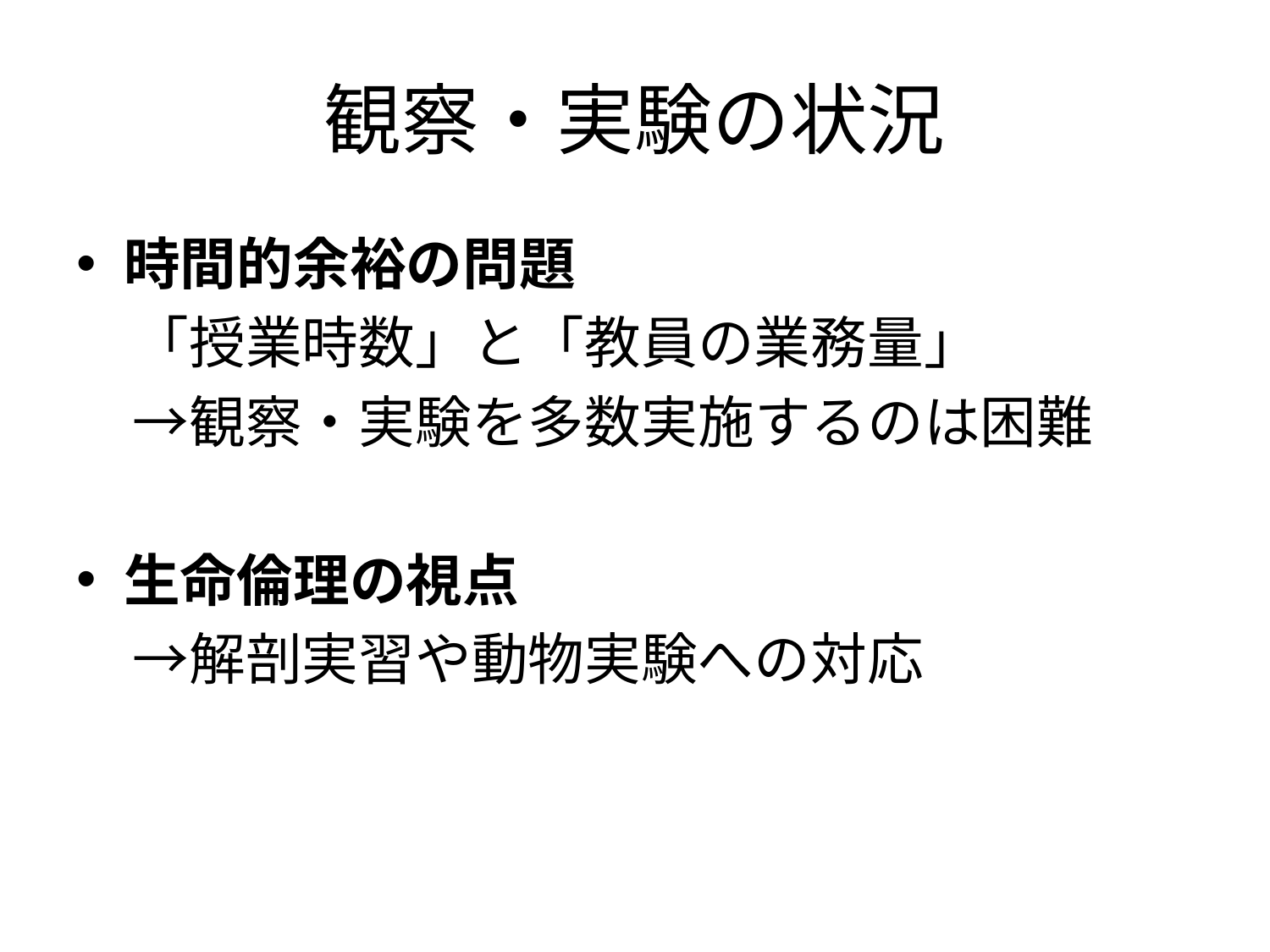

# 観察・実験の状況
時間的余裕の問題
　「授業時数」と「教員の業務量」
　→観察・実験を多数実施するのは困難

生命倫理の視点
　→解剖実習や動物実験への対応